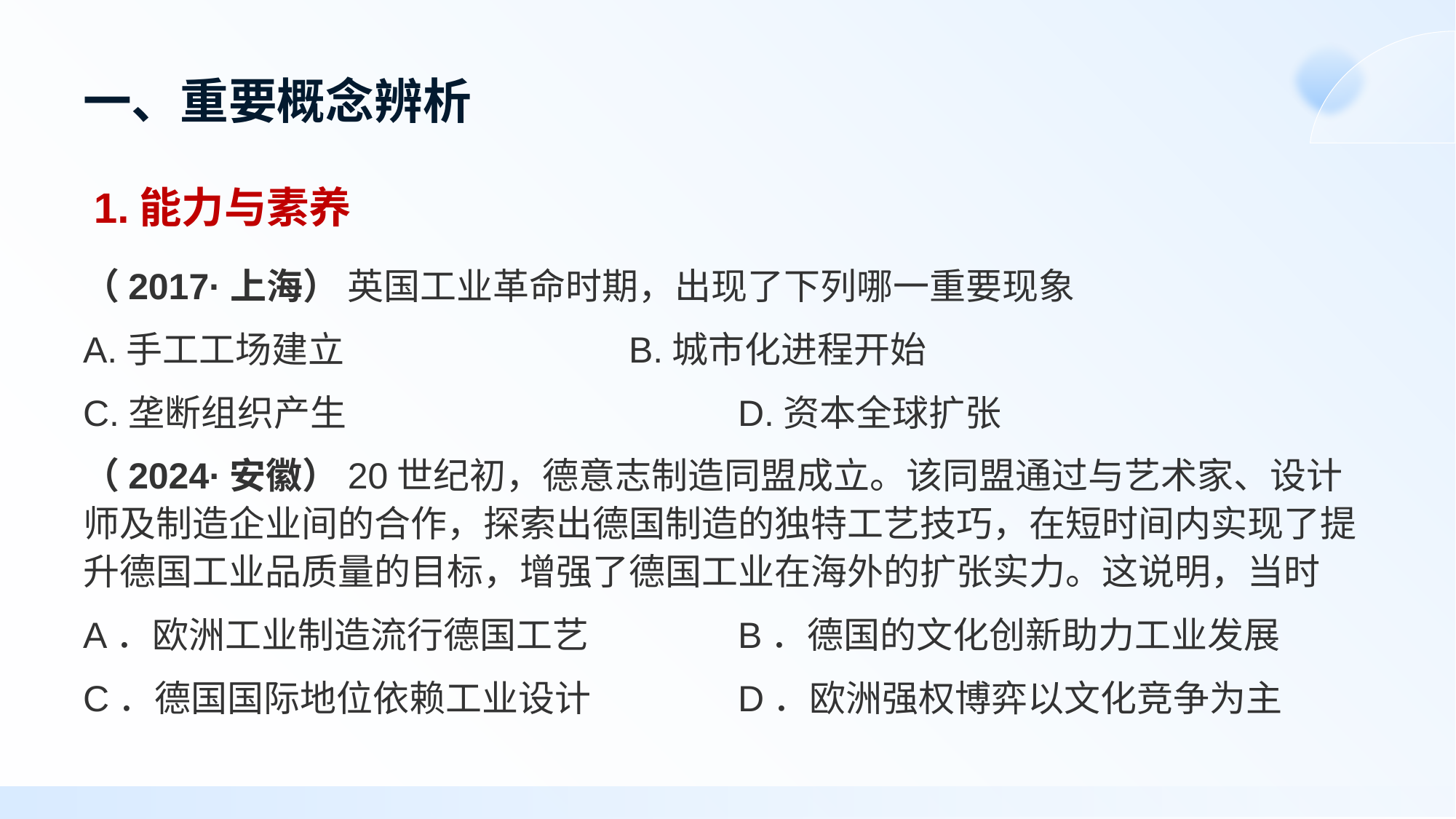

# 一、重要概念辨析
1.能力与素养
（2017·上海） 英国工业革命时期，出现了下列哪一重要现象
A.手工工场建立       			B.城市化进程开始
C.垄断组织产生       				D.资本全球扩张
（2024·安徽）20世纪初，德意志制造同盟成立。该同盟通过与艺术家、设计师及制造企业间的合作，探索出德国制造的独特工艺技巧，在短时间内实现了提升德国工业品质量的目标，增强了德国工业在海外的扩张实力。这说明，当时
A．欧洲工业制造流行德国工艺        	B．德国的文化创新助力工业发展
C．德国国际地位依赖工业设计         	D．欧洲强权博弈以文化竞争为主